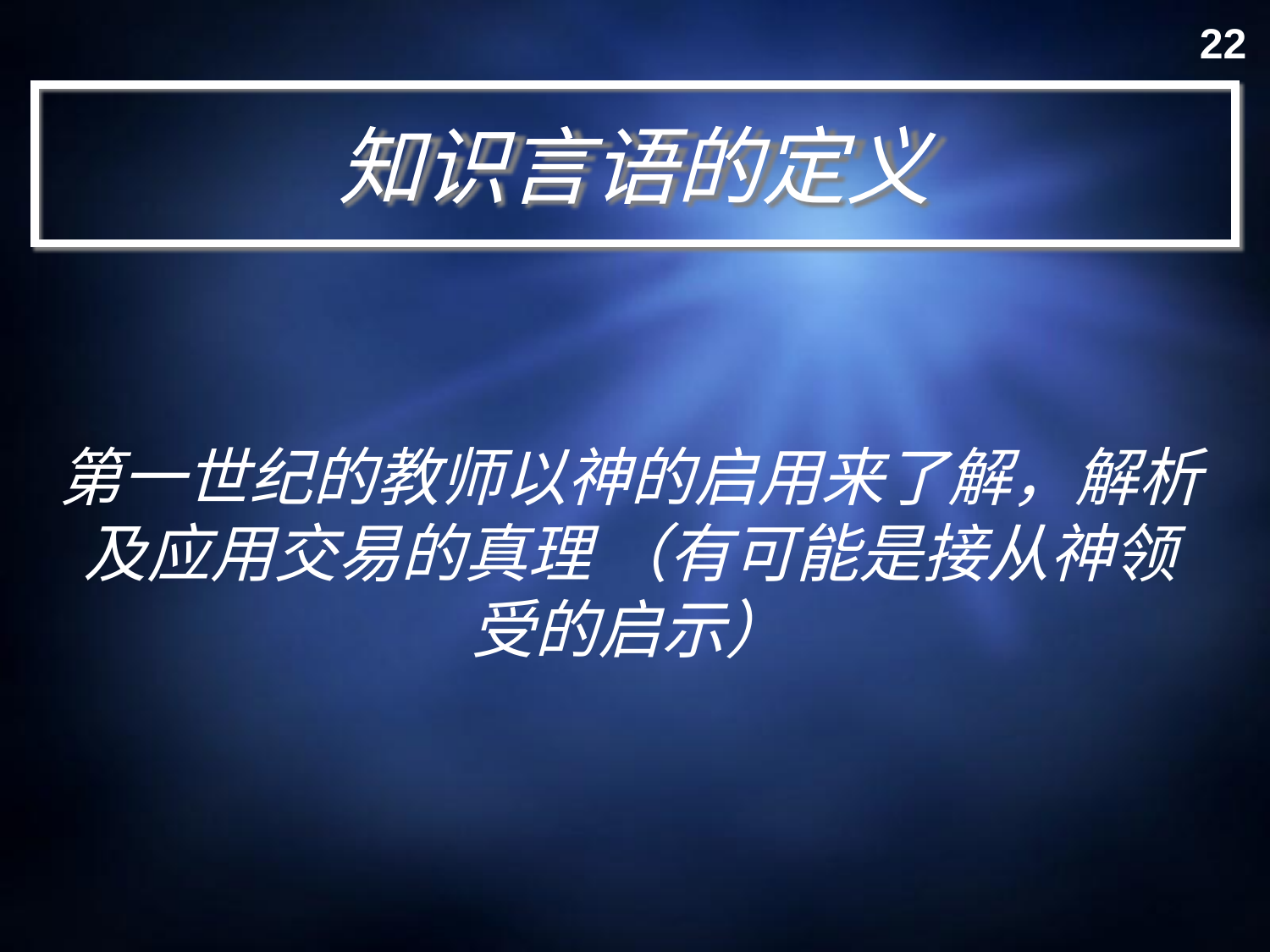

22
# 知识言语的定义
第一世纪的教师以神的启用来了解，解析及应用交易的真理 （有可能是接从神领受的启示）